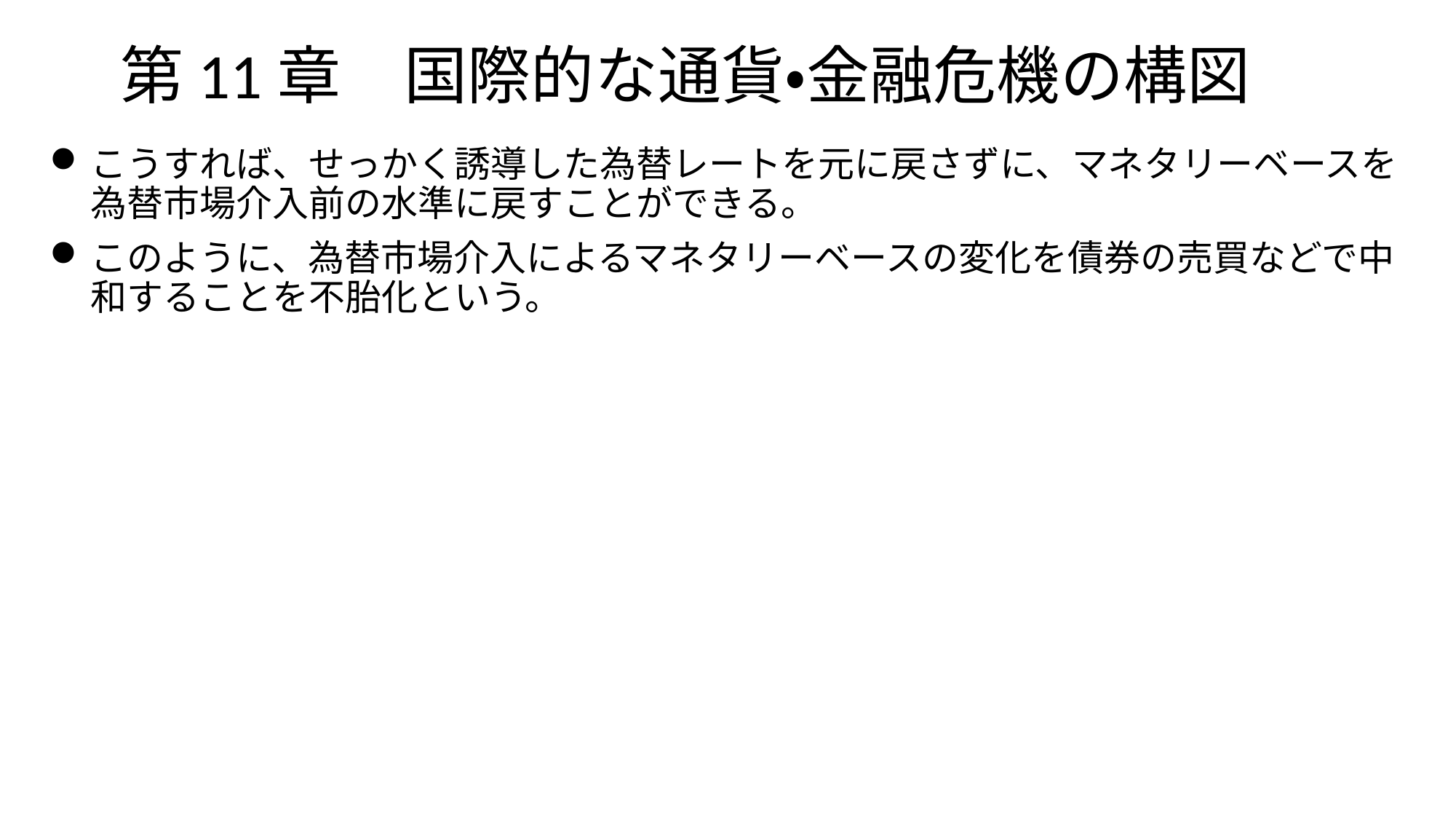

# 第11章　国際的な通貨・金融危機の構図
こうすれば、せっかく誘導した為替レートを元に戻さずに、マネタリーベースを為替市場介入前の水準に戻すことができる。
このように、為替市場介入によるマネタリーベースの変化を債券の売買などで中和することを不胎化という。